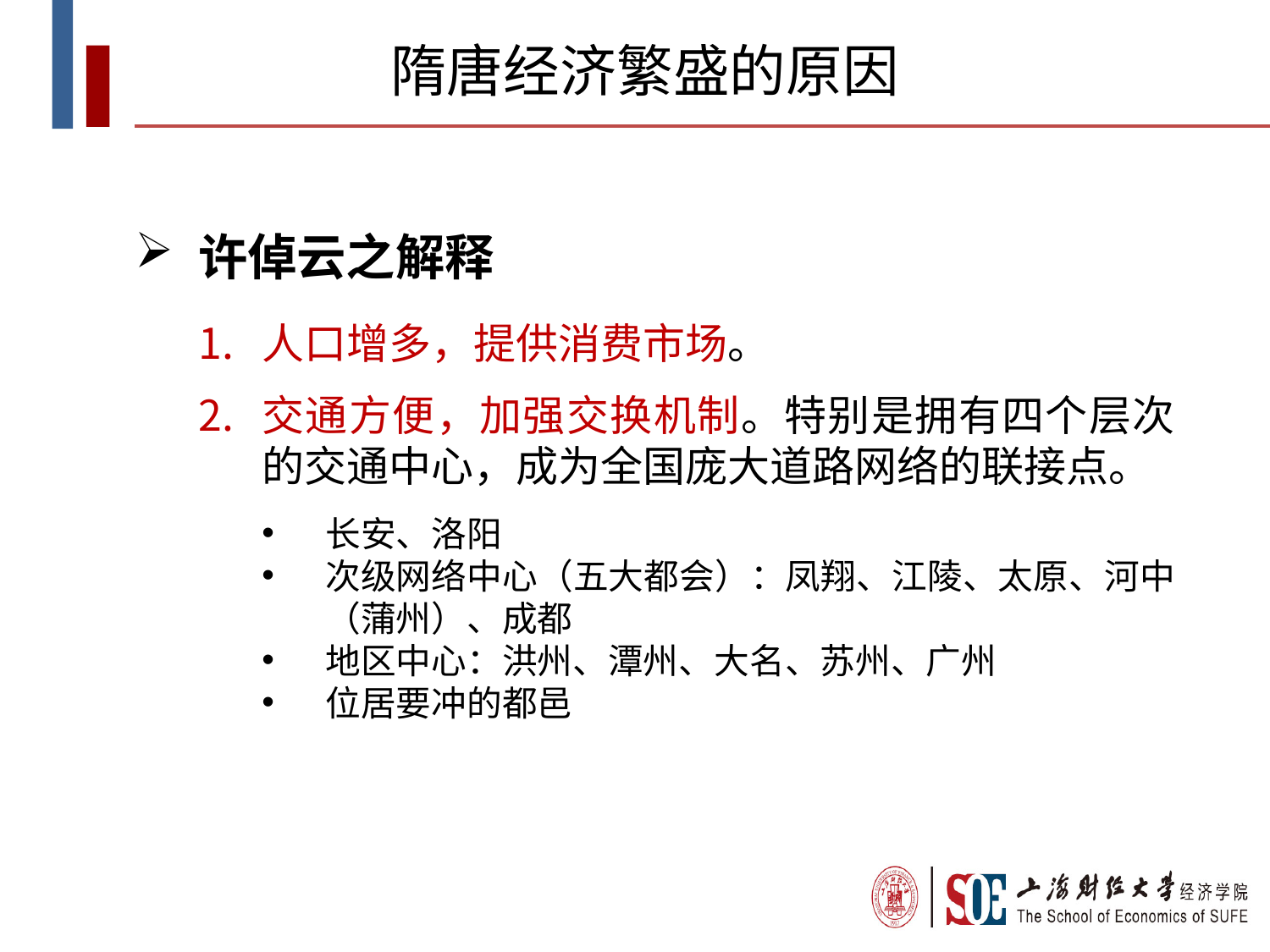

隋唐经济繁盛的原因

许倬云之解释
人口增多，提供消费市场。
交通方便，加强交换机制。特别是拥有四个层次的交通中心，成为全国庞大道路网络的联接点。
长安、洛阳
次级网络中心（五大都会）：凤翔、江陵、太原、河中（蒲州）、成都
地区中心：洪州、潭州、大名、苏州、广州
位居要冲的都邑